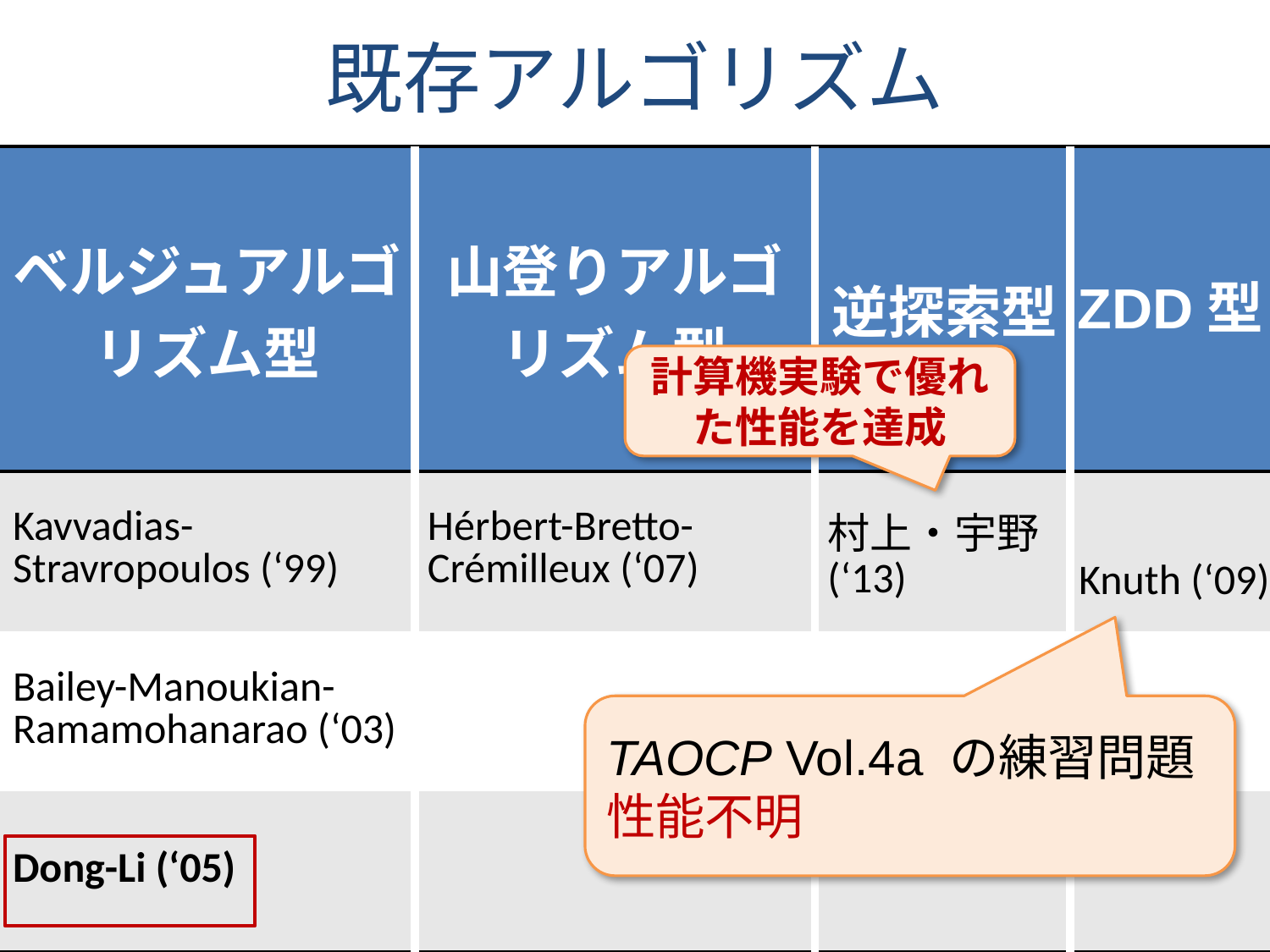

# 既存アルゴリズム
ZDD型
Knuth (‘09)
| ベルジュアルゴリズム型 | 山登りアルゴリズム型 | 逆探索型 |  |
| --- | --- | --- | --- |
| Kavvadias-Stravropoulos (‘99) | Hérbert-Bretto-Crémilleux (‘07) | 村上・宇野 (‘13) |  |
| Bailey-Manoukian-Ramamohanarao (‘03) |  |  |  |
| Dong-Li (‘05) |  |  |  |
計算機実験で優れた性能を達成
TAOCP Vol.4a の練習問題
性能不明